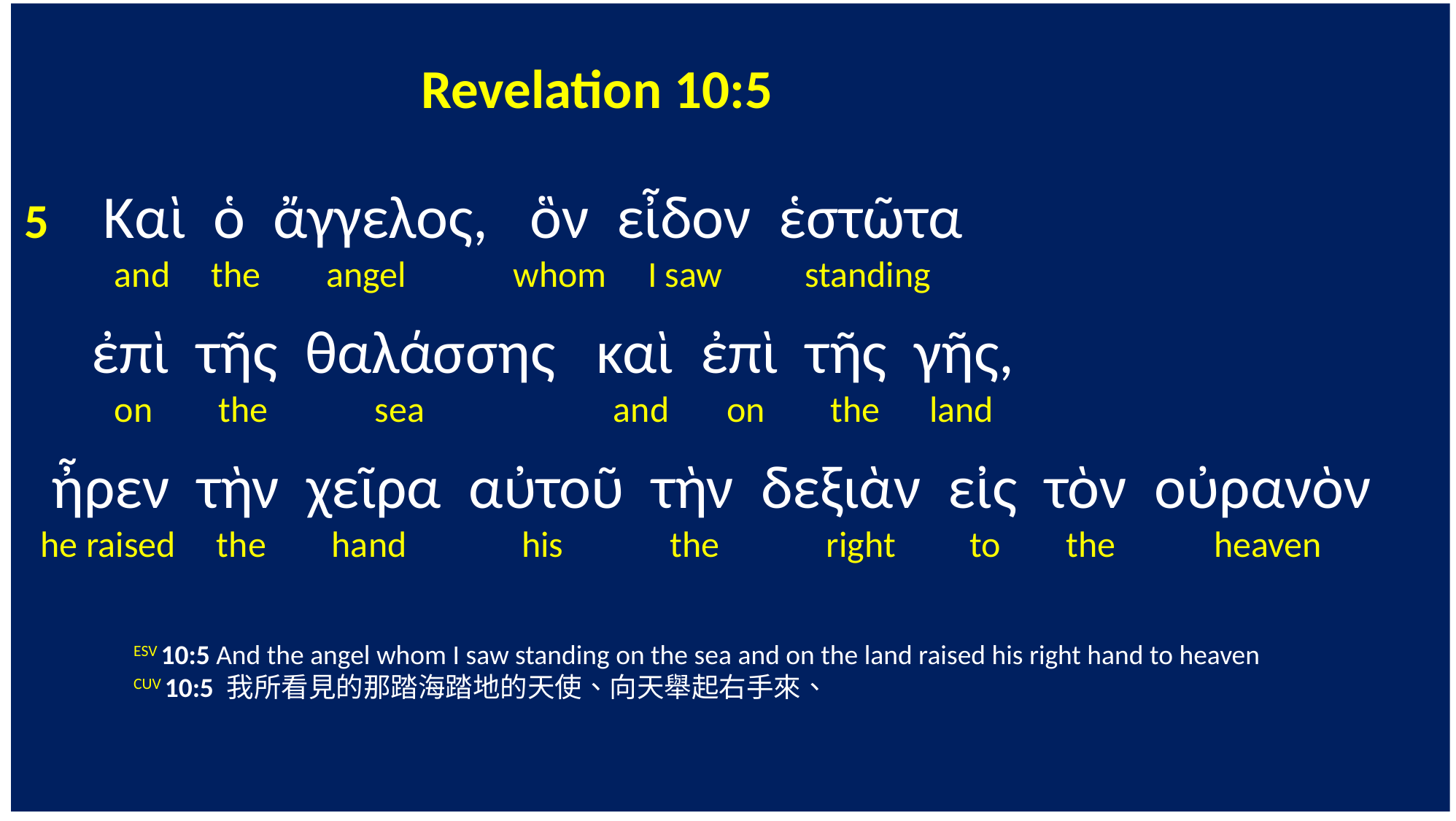

Revelation 10:5

5     Καὶ  ὁ  ἄγγελος,   ὃν  εἶδον  ἑστῶτα
           and     the        angel             whom     I saw          standing

     ἐπὶ  τῆς  θαλάσσης   καὶ  ἐπὶ  τῆς  γῆς,
           on        the             sea                       and       on        the      land

  ἦρεν  τὴν  χεῖρα  αὐτοῦ  τὴν  δεξιὰν  εἰς  τὸν  οὐρανὸν
  he raised     the        hand              his             the             right         to        the            heaven

	ESV 10:5 And the angel whom I saw standing on the sea and on the land raised his right hand to heaven
	CUV 10:5 我所看見的那踏海踏地的天使、向天舉起右手來、